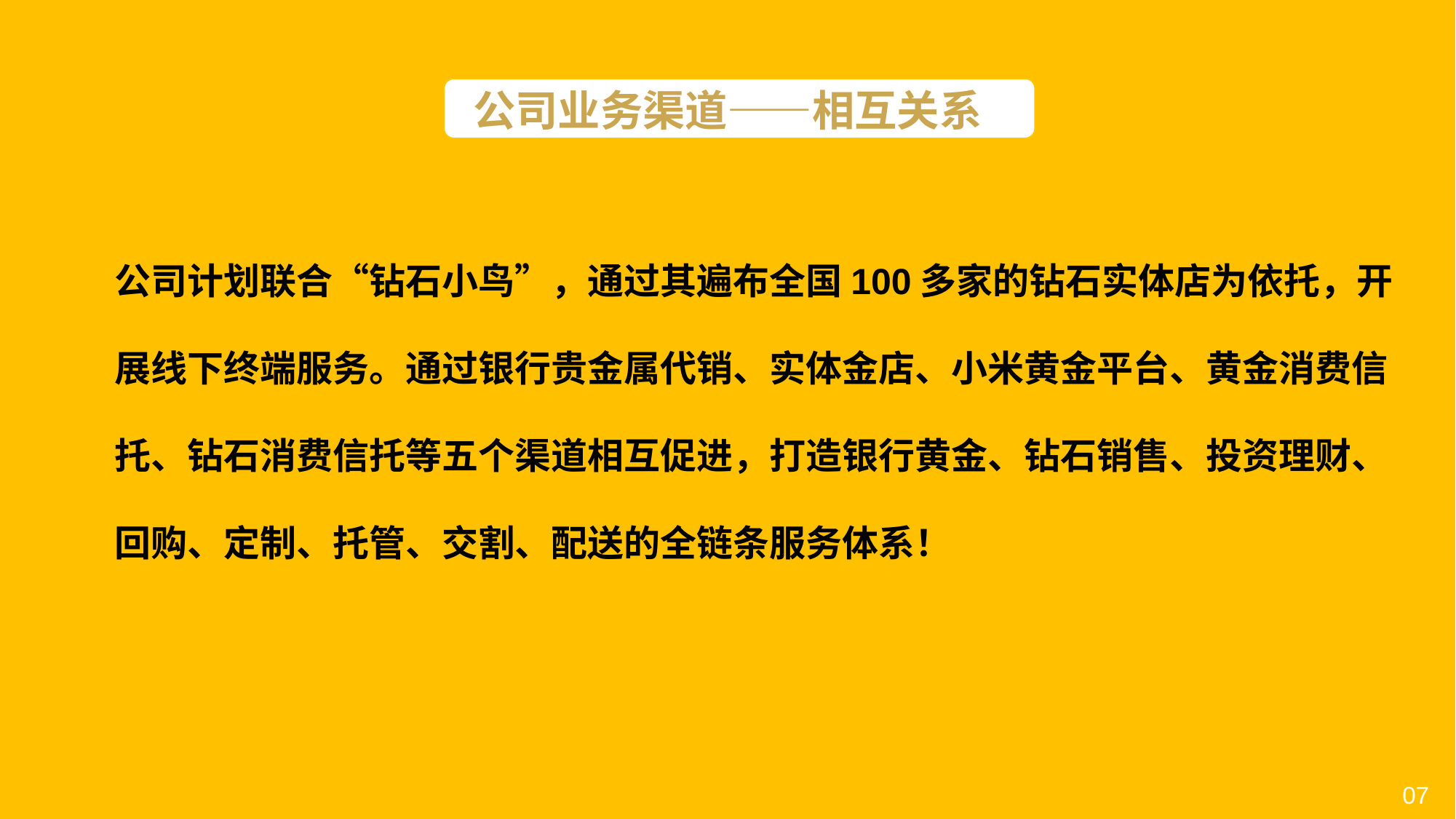

公司业务渠道——相互关系
公司计划联合“钻石小鸟”，通过其遍布全国100多家的钻石实体店为依托，开展线下终端服务。通过银行贵金属代销、实体金店、小米黄金平台、黄金消费信托、钻石消费信托等五个渠道相互促进，打造银行黄金、钻石销售、投资理财、回购、定制、托管、交割、配送的全链条服务体系！
07